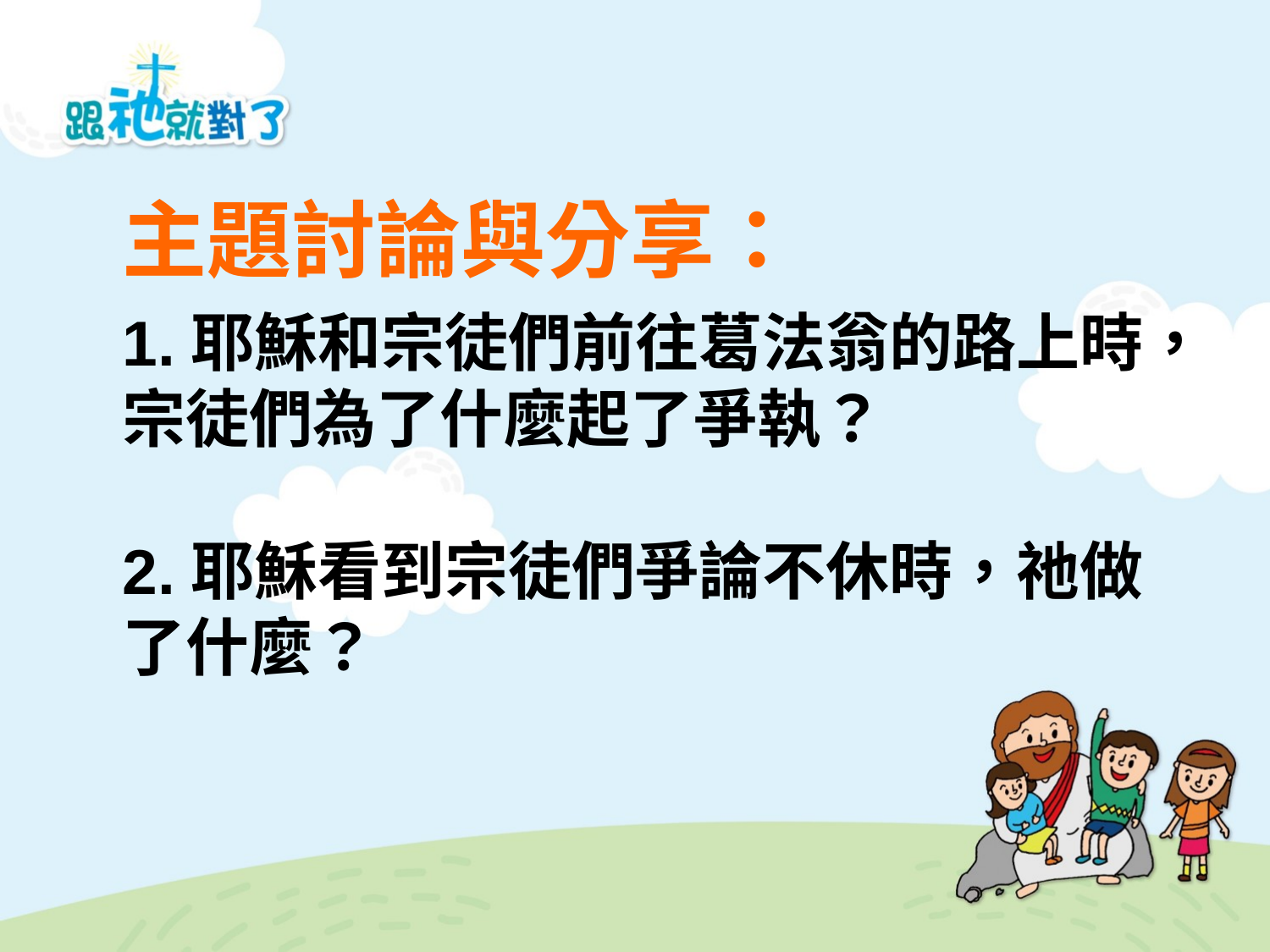

主題討論與分享：
1.耶穌和宗徒們前往葛法翁的路上時，宗徒們為了什麼起了爭執？

2.耶穌看到宗徒們爭論不休時，祂做了什麼？